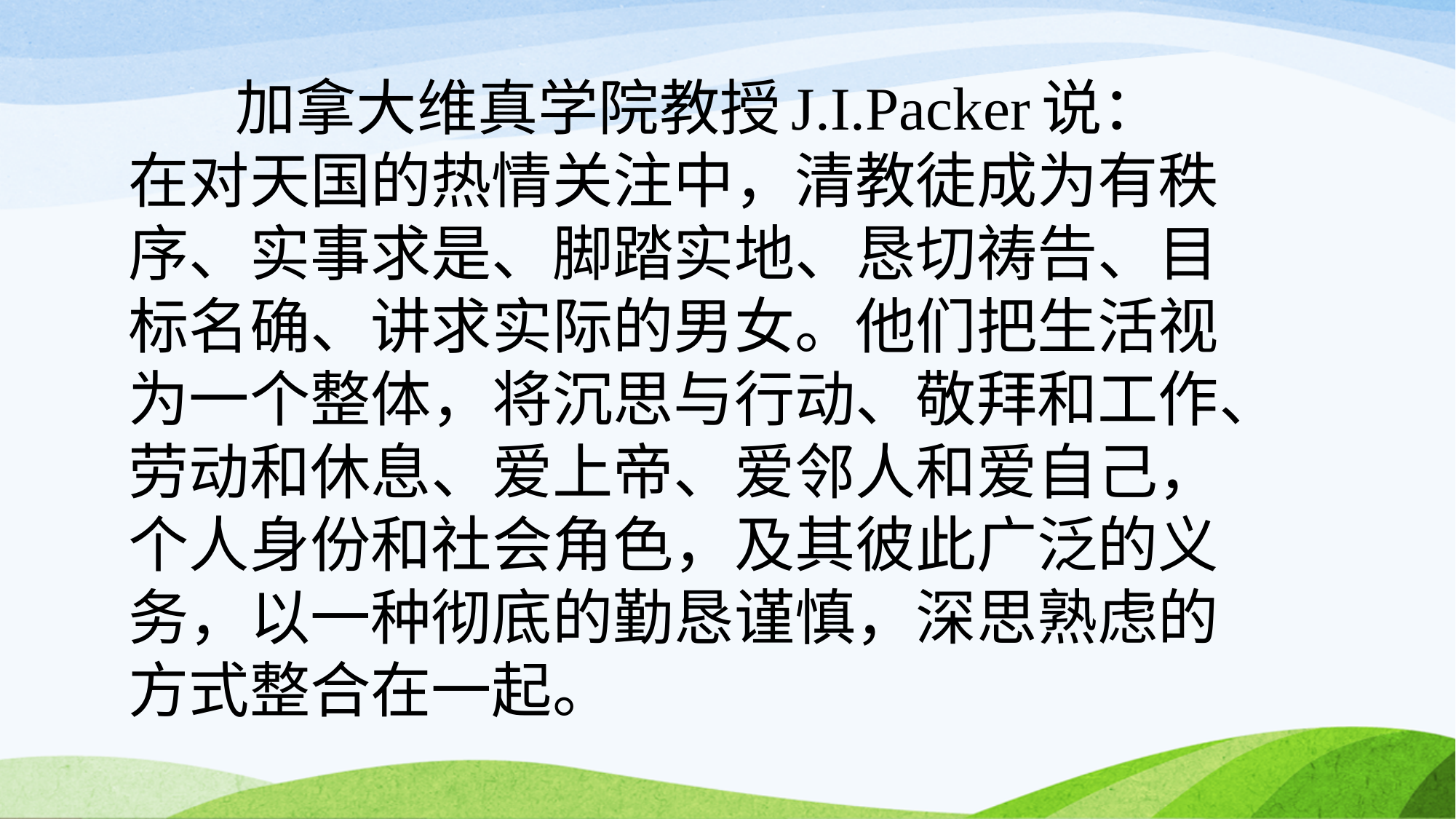

加拿大维真学院教授J.I.Packer说：在对天国的热情关注中，清教徒成为有秩序、实事求是、脚踏实地、恳切祷告、目标名确、讲求实际的男女。他们把生活视为一个整体，将沉思与行动、敬拜和工作、劳动和休息、爱上帝、爱邻人和爱自己，个人身份和社会角色，及其彼此广泛的义务，以一种彻底的勤恳谨慎，深思熟虑的方式整合在一起。